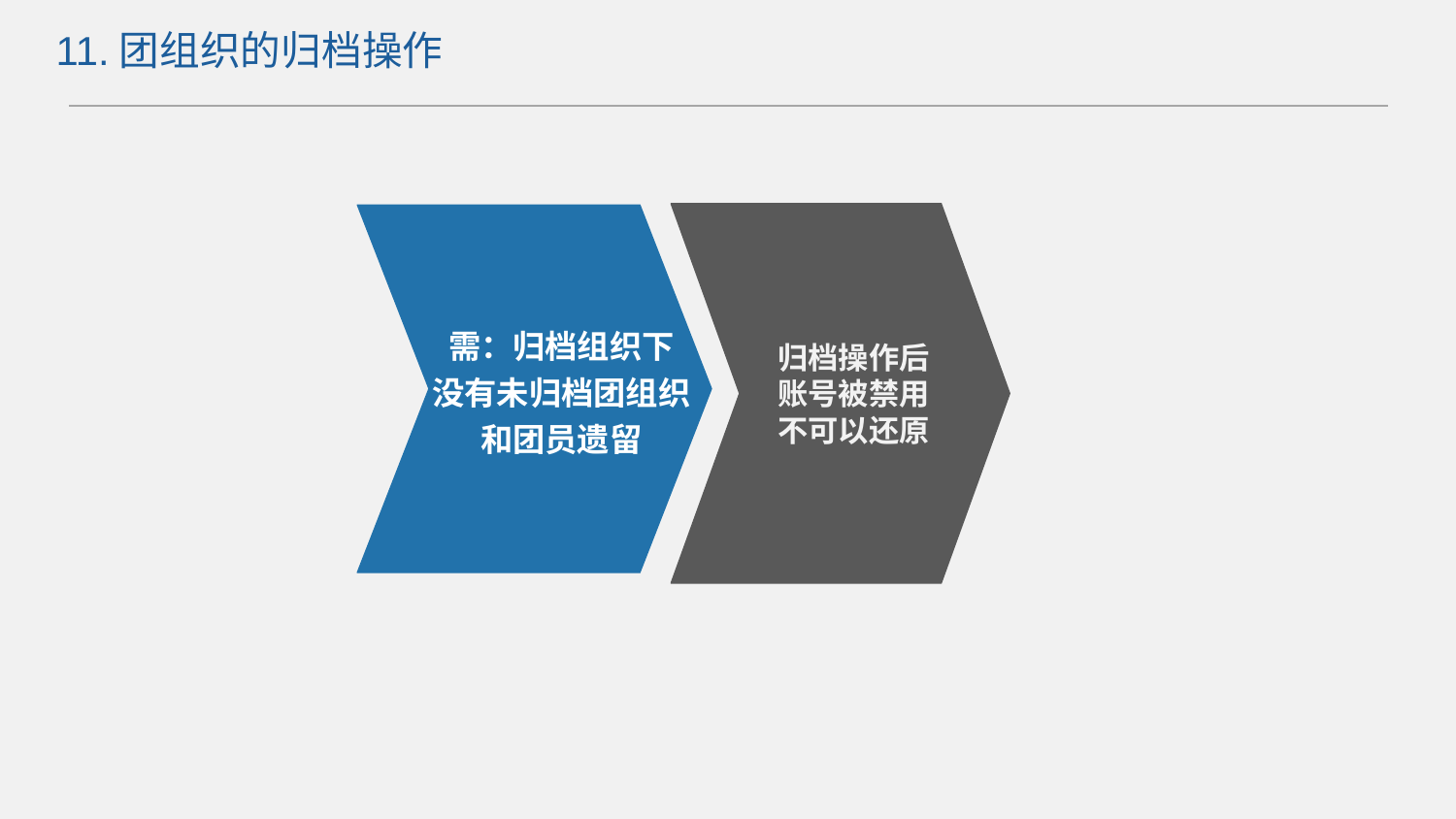

11.团组织的归档操作

归档操作后
账号被禁用
不可以还原

需：归档组织下
没有未归档团组织和团员遗留